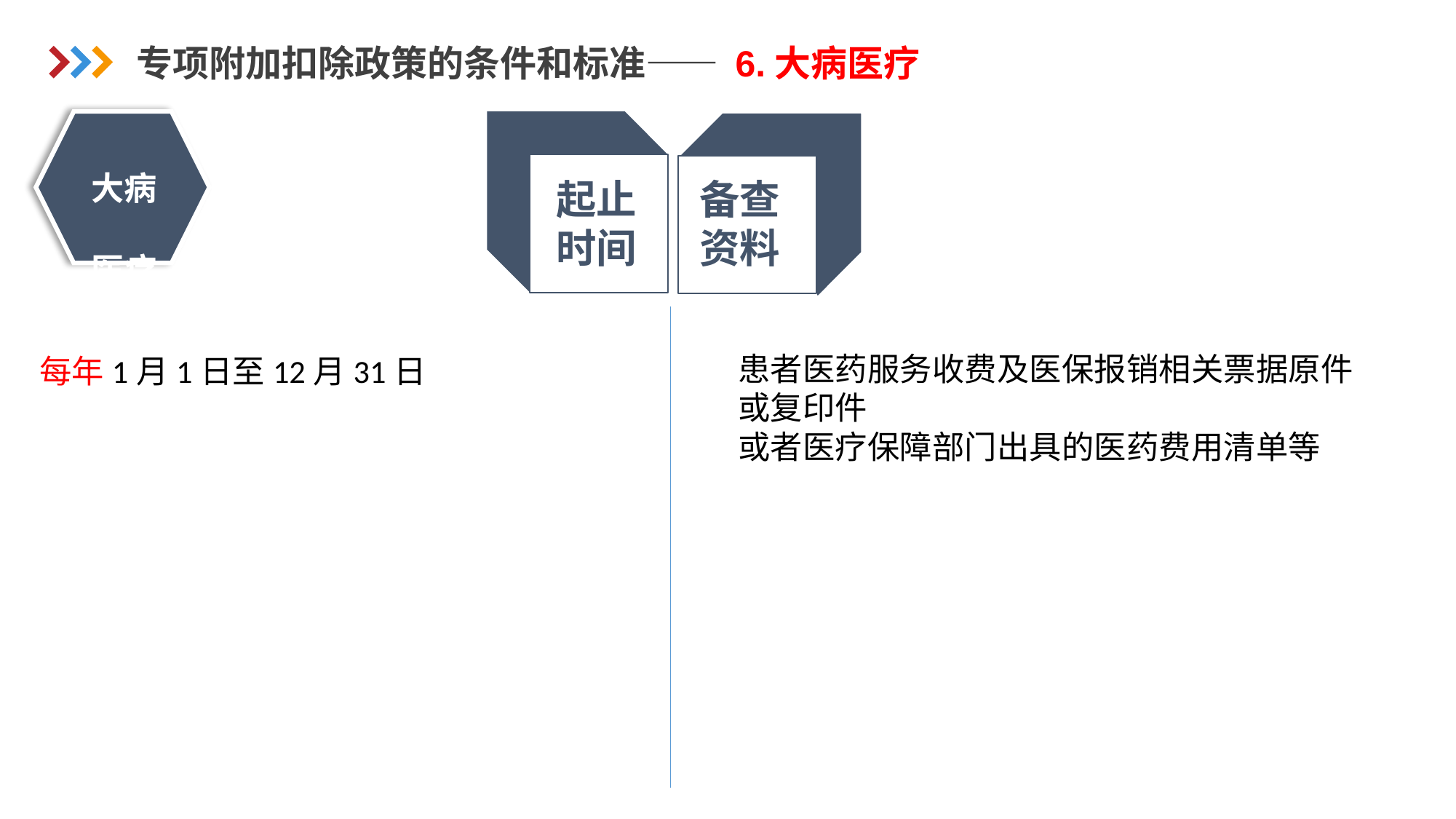

专项附加扣除政策的条件和标准—— 6.大病医疗

起止
时间

大病
医疗
备查
资料
患者医药服务收费及医保报销相关票据原件或复印件
或者医疗保障部门出具的医药费用清单等
每年1月1日至12月31日